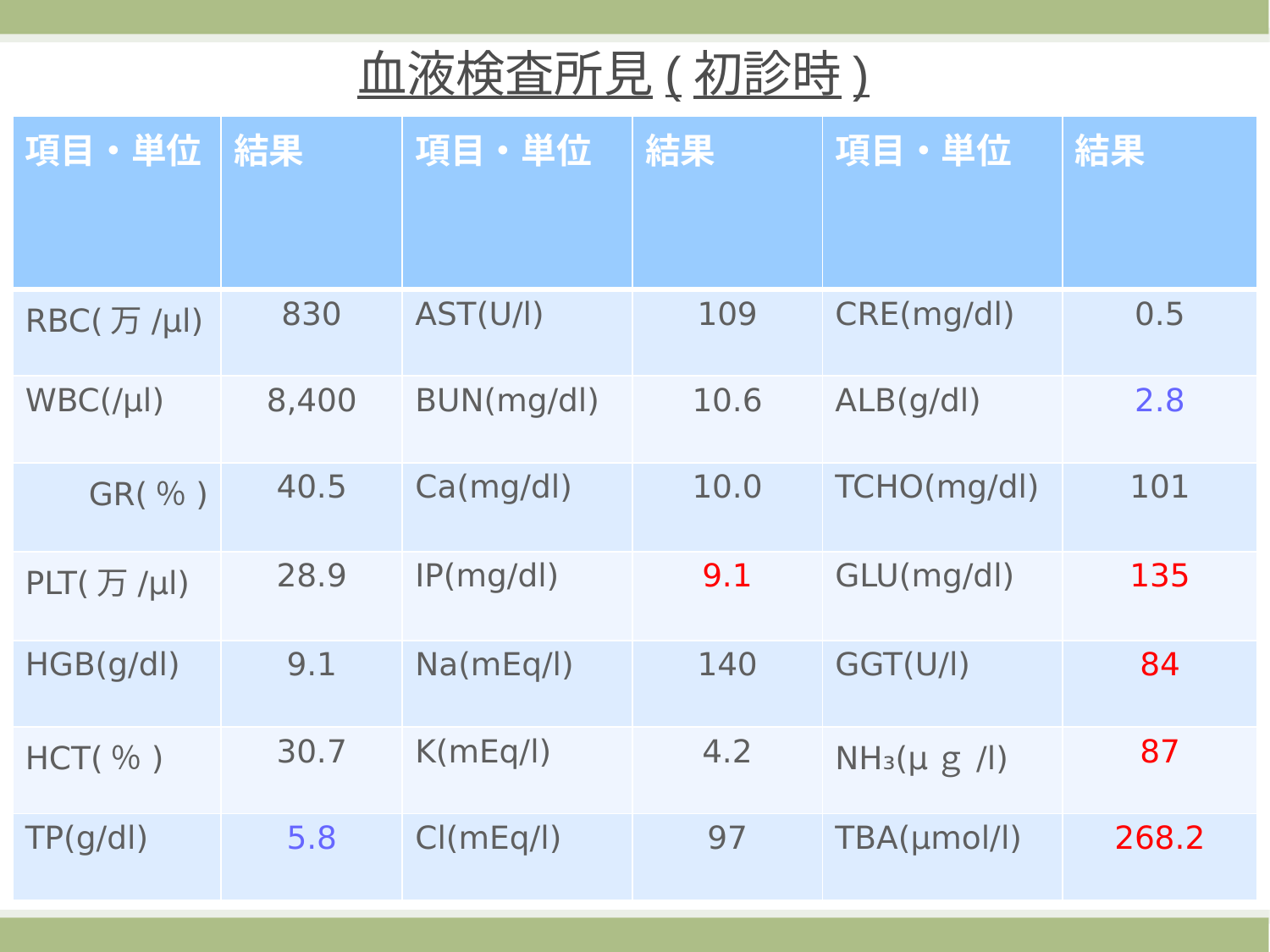

血液検査所見(初診時)
| 項目・単位 | 結果 | 項目・単位 | 結果 | 項目・単位 | 結果 |
| --- | --- | --- | --- | --- | --- |
| RBC(万/μl) | 830 | AST(U/l) | 109 | CRE(mg/dl) | 0.5 |
| WBC(/μl) | 8,400 | BUN(mg/dl) | 10.6 | ALB(g/dl) | 2.8 |
| GR(％) | 40.5 | Ca(mg/dl) | 10.0 | TCHO(mg/dl) | 101 |
| PLT(万/μl) | 28.9 | IP(mg/dl) | 9.1 | GLU(mg/dl) | 135 |
| HGB(g/dl) | 9.1 | Na(mEq/l) | 140 | GGT(U/l) | 84 |
| HCT(％) | 30.7 | K(mEq/l) | 4.2 | NH₃(μｇ/l) | 87 |
| TP(g/dl) | 5.8 | Cl(mEq/l) | 97 | TBA(µmol/l) | 268.2 |